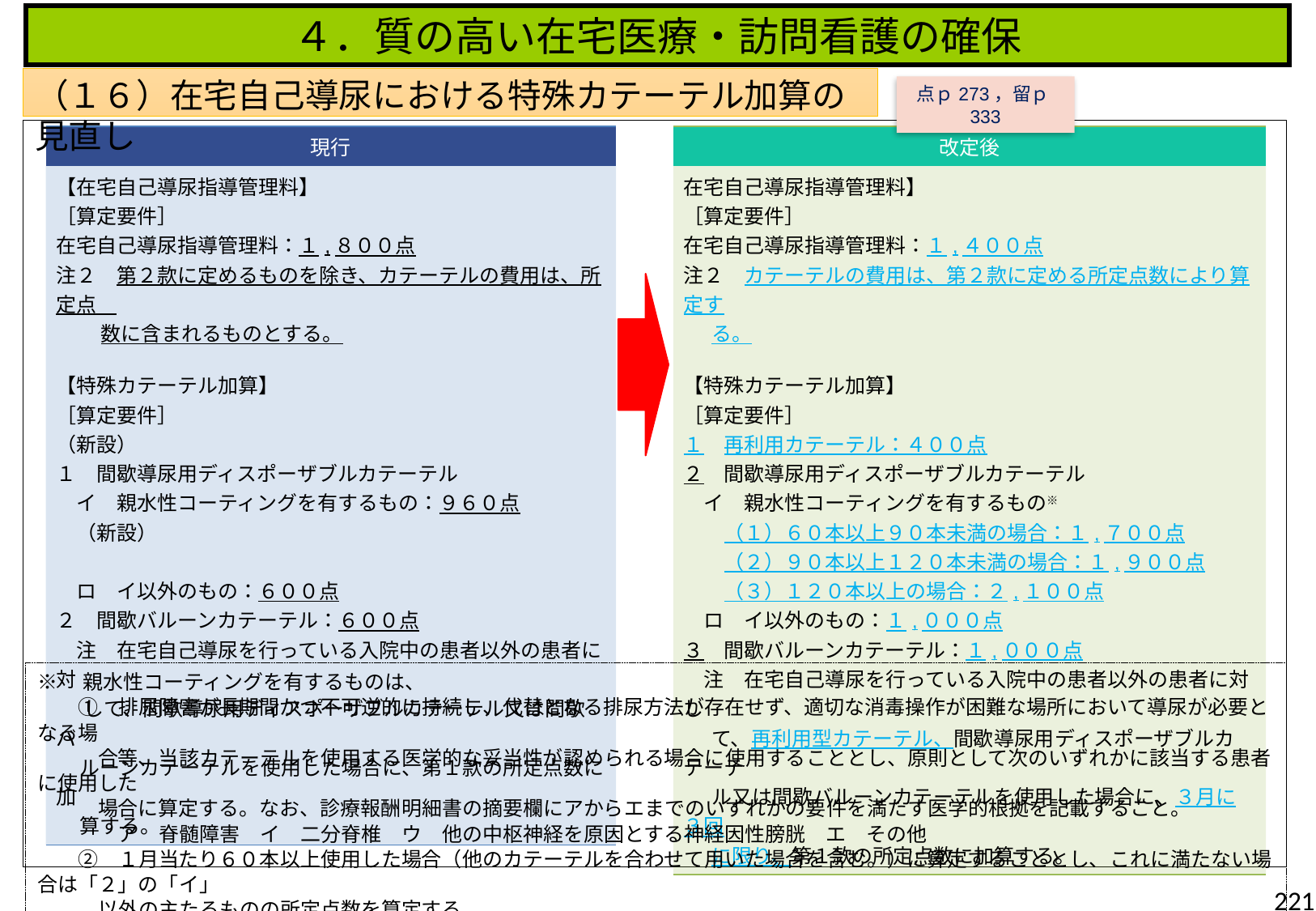

４．質の高い在宅医療・訪問看護の確保
（１６）在宅自己導尿における特殊カテーテル加算の見直し

点ｐ273，留ｐ333

| 現行 |
| --- |
| 【在宅自己導尿指導管理料】 ［算定要件］ 在宅自己導尿指導管理料：１,８００点 注２　第２款に定めるものを除き、カテーテルの費用は、所定点　 　　 数に含まれるものとする。 【特殊カテーテル加算】 ［算定要件］ （新設） １　間歇導尿用ディスポーザブルカテーテル 　イ　親水性コーティングを有するもの：９６０点 　（新設） 　 　ロ　イ以外のもの：６００点 ２　間歇バルーンカテーテル：６００点 　注　在宅自己導尿を行っている入院中の患者以外の患者に対 して、間歇導尿用ディスポーザブルカテーテル又は間歇バ ルーンカテーテルを使用した場合に、第１款の所定点数に加 算する。 |
| 改定後 |
| --- |
| 在宅自己導尿指導管理料】 ［算定要件］ 在宅自己導尿指導管理料：１,４００点 注２　カテーテルの費用は、第２款に定める所定点数により算定す る。 【特殊カテーテル加算】 ［算定要件］ １　再利用カテーテル：４００点 ２　間歇導尿用ディスポーザブルカテーテル 　イ　親水性コーティングを有するもの※ 　　（１）６０本以上９０本未満の場合：１,７００点 　　（２）９０本以上１２０本未満の場合：１,９００点 　　（３）１２０本以上の場合：２,１００点 　ロ　イ以外のもの：１,０００点 ３　間歇バルーンカテーテル：１,０００点 　注　在宅自己導尿を行っている入院中の患者以外の患者に対し て、再利用型カテーテル、間歇導尿用ディスポーザブルカテーテ ル又は間歇バルーンカテーテルを使用した場合に、３月に３回 に限り、第１款の所定点数に加算する。 |

※　親水性コーティングを有するものは、
　　①　排尿障害が長期間かつ不可逆的に持続し、代替となる排尿方法が存在せず、適切な消毒操作が困難な場所において導尿が必要となる場
　　　合等、当該カテーテルを使用する医学的な妥当性が認められる場合に使用することとし、原則として次のいずれかに該当する患者に使用した
　　　場合に算定する。なお、診療報酬明細書の摘要欄にアからエまでのいずれかの要件を満たす医学的根拠を記載すること。
　　　　ア　脊髄障害　イ　二分脊椎　ウ　他の中枢神経を原因とする神経因性膀胱　エ　その他
　　②　１月当たり６０本以上使用した場合（他のカテーテルを合わせて用いた場合を含む。）に算定することとし、これに満たない場合は「２」の「イ」
　　　以外の主たるものの所定点数を算定する。
221